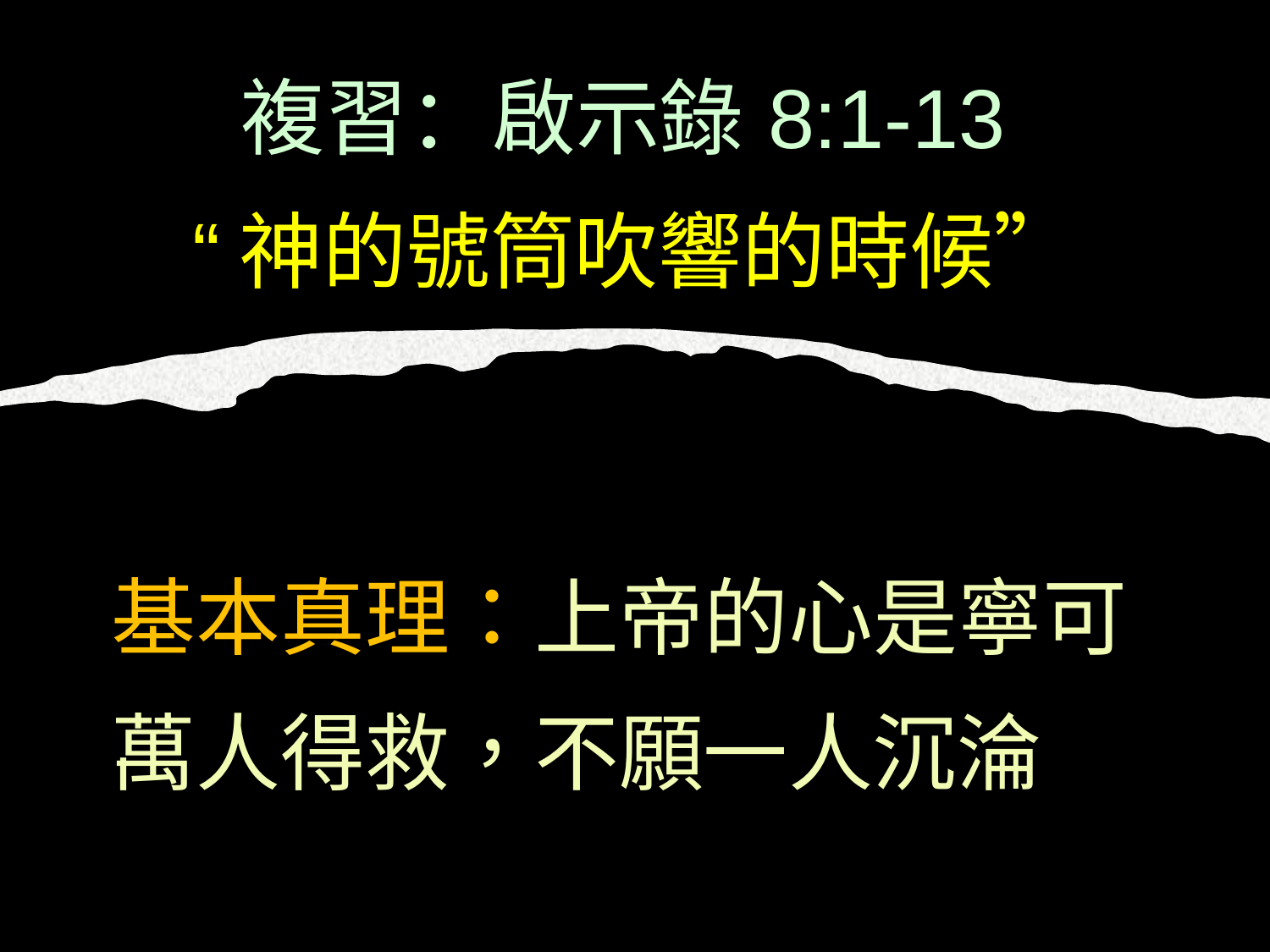

# 複習：啟示錄8:1-13 “神的號筒吹響的時候”

基本真理：上帝的心是寧可萬人得救，不願一人沉淪